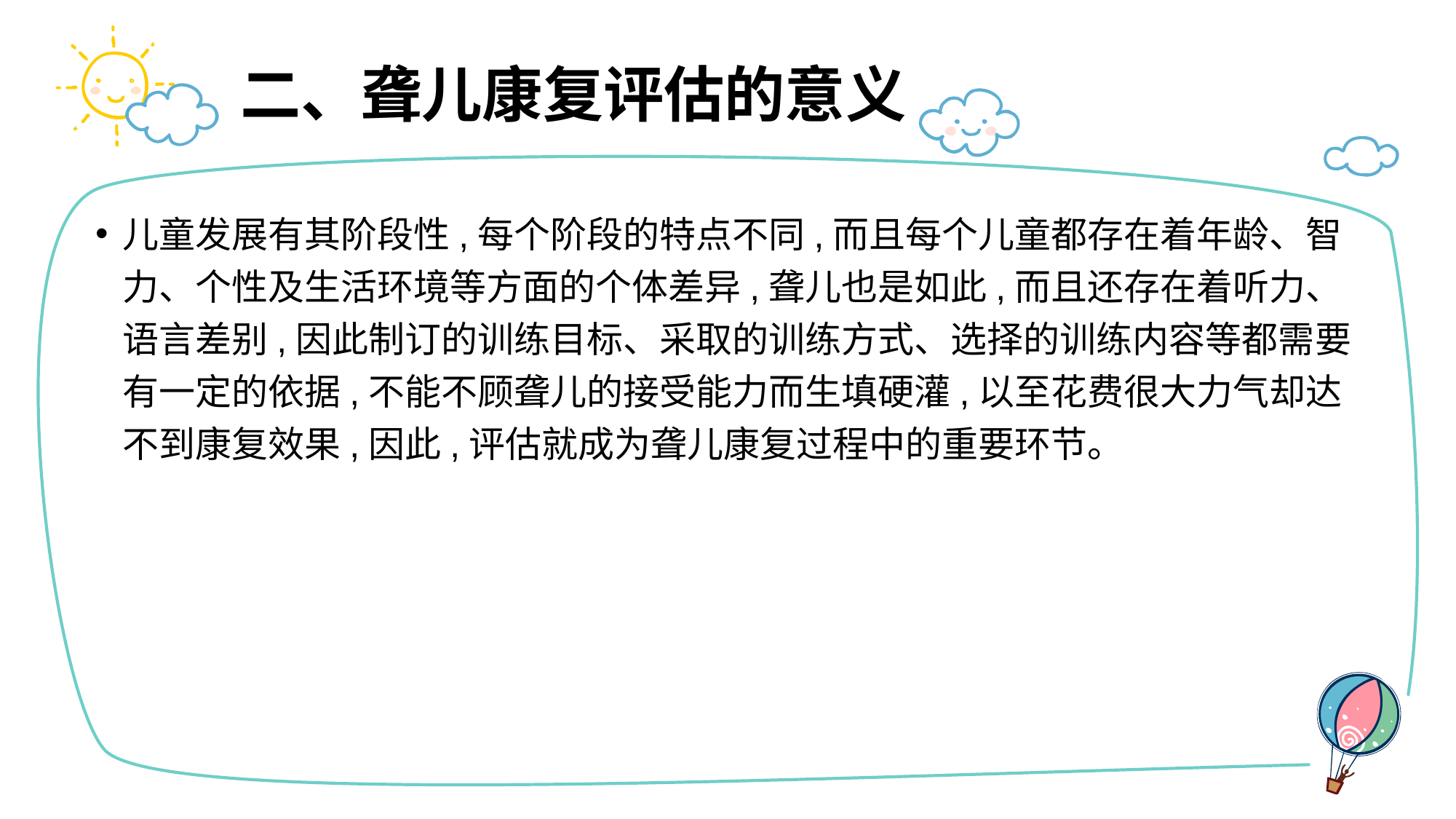

# 二、聋儿康复评估的意义
儿童发展有其阶段性,每个阶段的特点不同,而且每个儿童都存在着年龄、智力、个性及生活环境等方面的个体差异,聋儿也是如此,而且还存在着听力、语言差别,因此制订的训练目标、采取的训练方式、选择的训练内容等都需要有一定的依据,不能不顾聋儿的接受能力而生填硬灌,以至花费很大力气却达不到康复效果,因此,评估就成为聋儿康复过程中的重要环节。